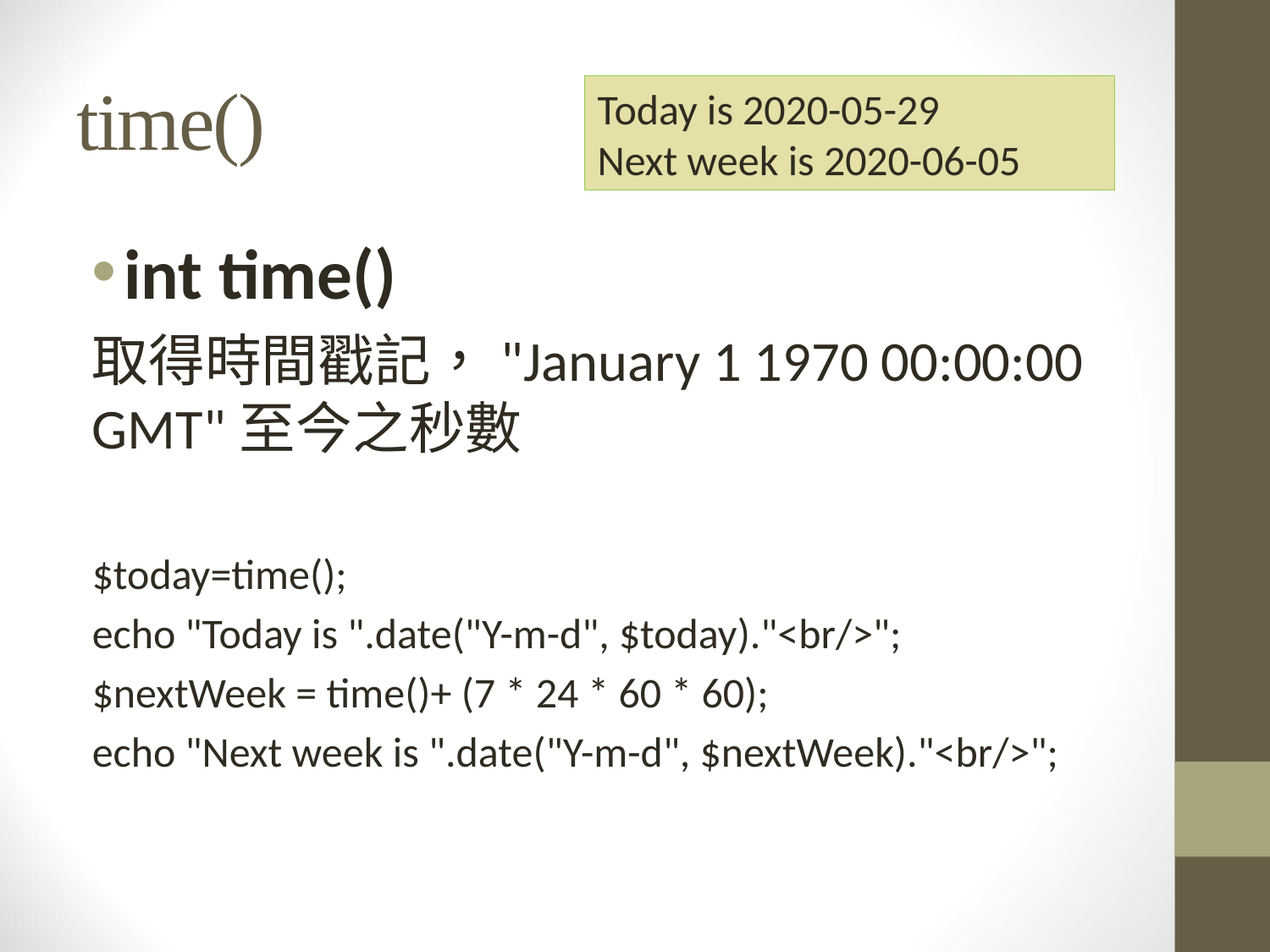

# time()
Today is 2020-05-29
Next week is 2020-06-05
int time()
取得時間戳記，"January 1 1970 00:00:00 GMT"至今之秒數

$today=time();
echo "Today is ".date("Y-m-d", $today)."<br/>";
$nextWeek = time()+ (7 * 24 * 60 * 60);
echo "Next week is ".date("Y-m-d", $nextWeek)."<br/>";